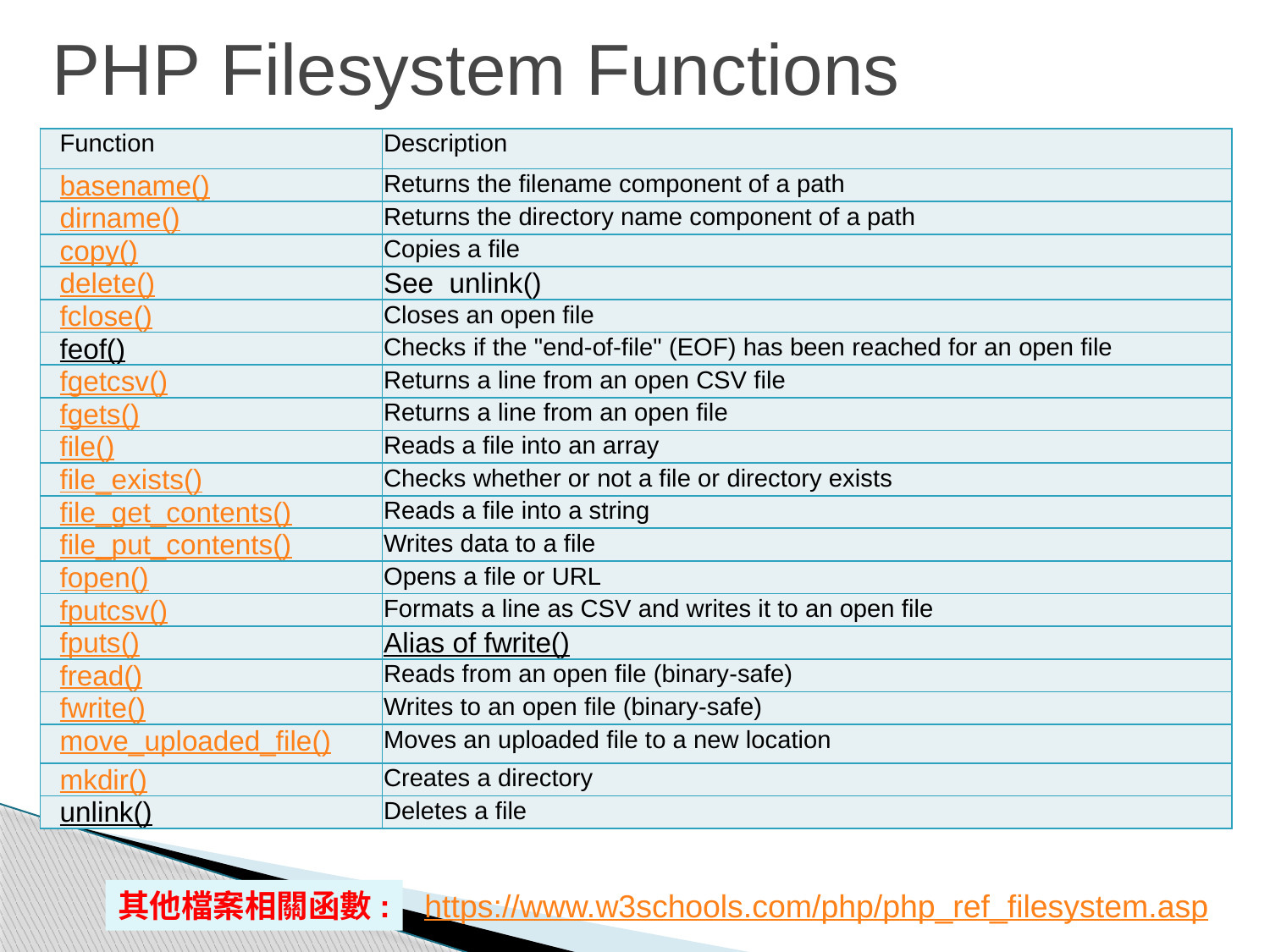

# PHP Filesystem Functions
| Function | Description |
| --- | --- |
| basename() | Returns the filename component of a path |
| dirname() | Returns the directory name component of a path |
| copy() | Copies a file |
| delete() | See  unlink() |
| fclose() | Closes an open file |
| feof() | Checks if the "end-of-file" (EOF) has been reached for an open file |
| fgetcsv() | Returns a line from an open CSV file |
| fgets() | Returns a line from an open file |
| file() | Reads a file into an array |
| file\_exists() | Checks whether or not a file or directory exists |
| file\_get\_contents() | Reads a file into a string |
| file\_put\_contents() | Writes data to a file |
| fopen() | Opens a file or URL |
| fputcsv() | Formats a line as CSV and writes it to an open file |
| fputs() | Alias of fwrite() |
| fread() | Reads from an open file (binary-safe) |
| fwrite() | Writes to an open file (binary-safe) |
| move\_uploaded\_file() | Moves an uploaded file to a new location |
| mkdir() | Creates a directory |
| unlink() | Deletes a file |
https://www.w3schools.com/php/php_ref_filesystem.asp
其他檔案相關函數: